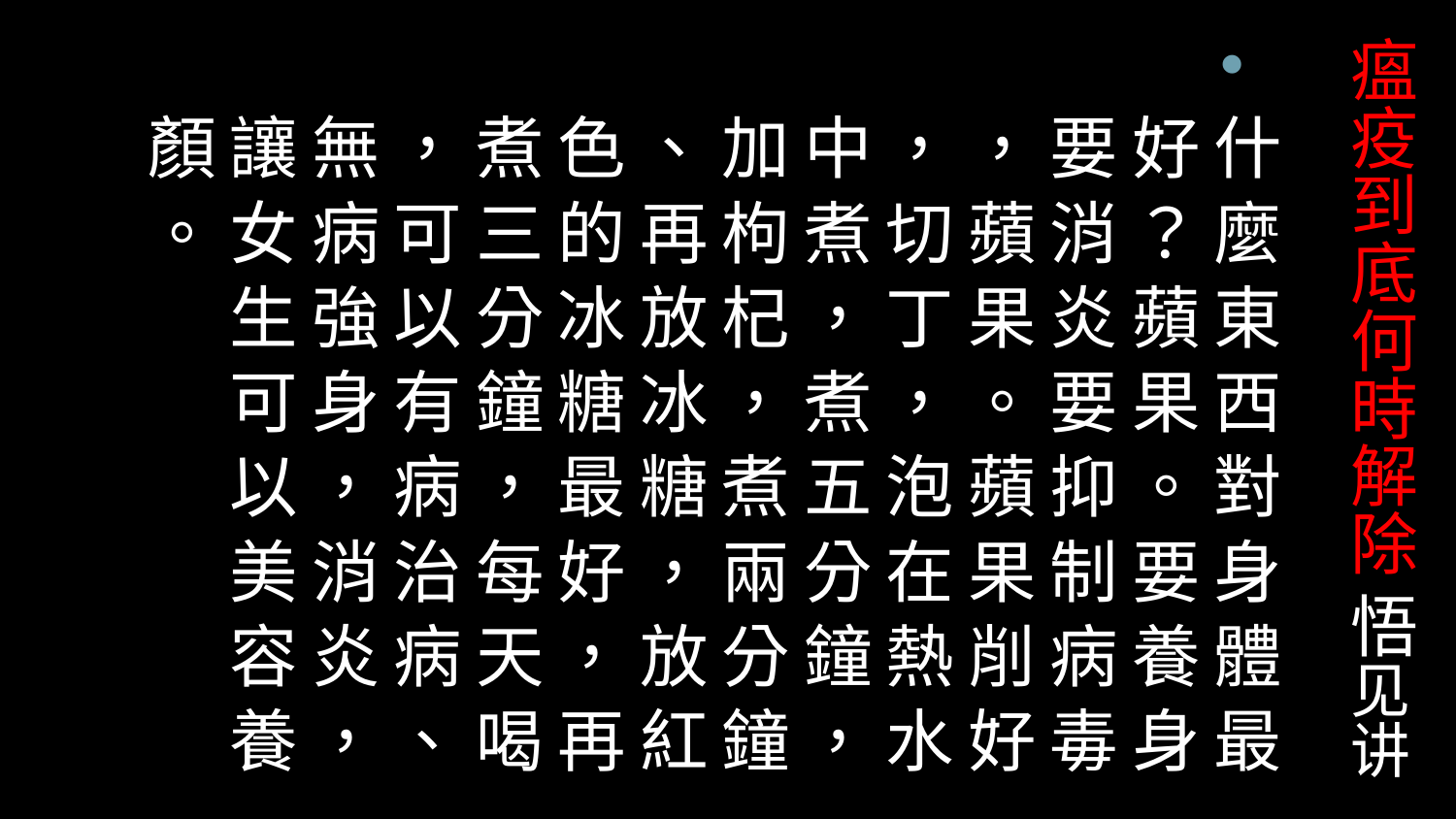

# 瘟疫到底何時解除 悟见讲
什 麼 東 西 對 身 體 最 好 ？ 蘋 果 。 要 養 身 要 消 炎 要 抑 制 病 毒 ， 蘋 果 。 蘋 果 削 好 ， 切 丁 ， 泡 在 熱 水 中 煮 ， 煮 五 分 鐘 ， 加 枸 杞 ， 煮 兩 分 鐘 、 再 放 冰 糖 ， 放 紅 色 的 冰 糖 最 好 ， 再 煮 三 分 鐘 ， 每 天 喝 ， 可 以 有 病 治 病 、 無 病 強 身 ， 消 炎 ， 讓 女 生 可 以 美 容 養 顏 。